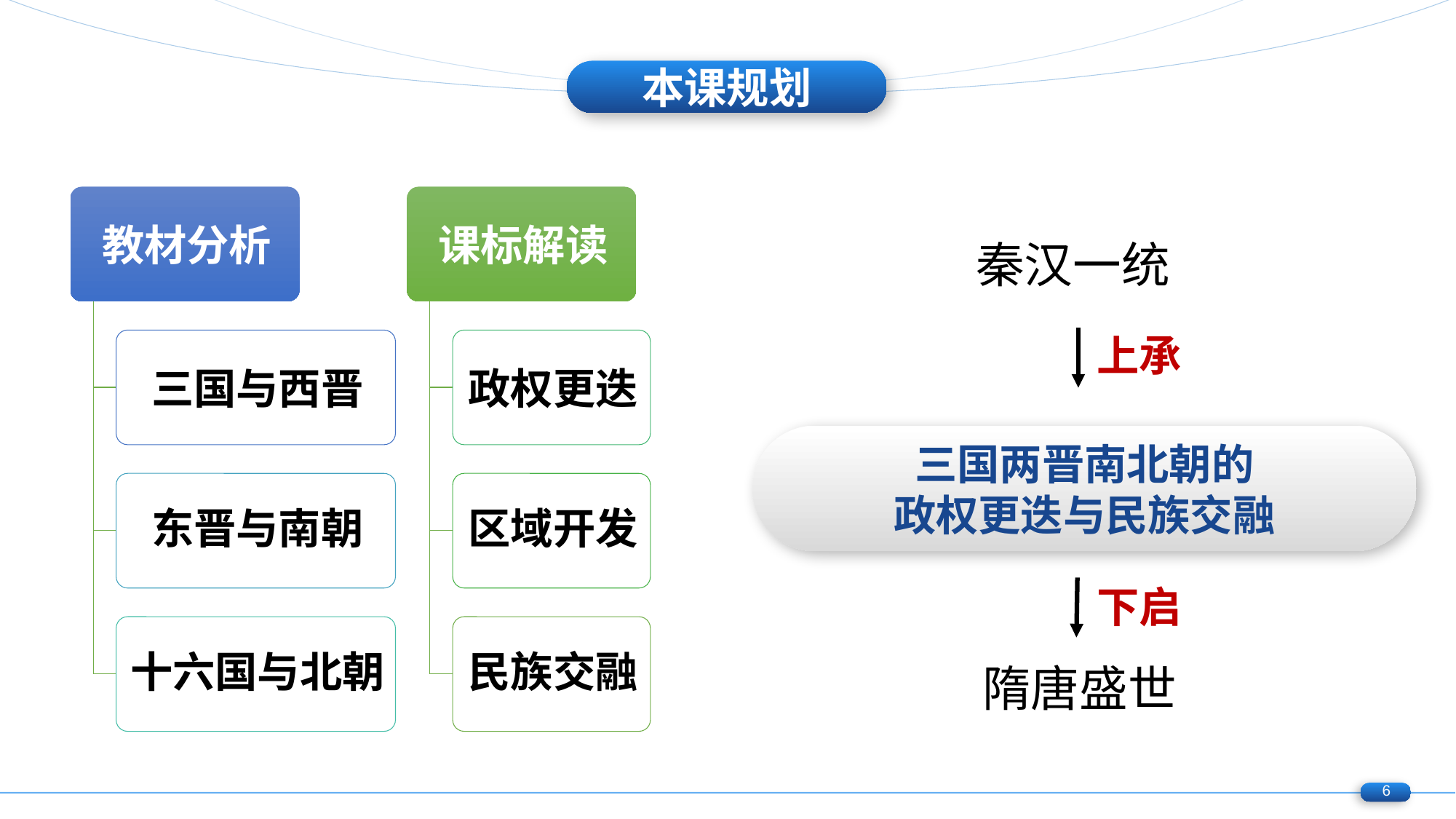

本课规划
教材分析
三国与西晋
东晋与南朝
十六国与北朝
课标解读
政权更迭
区域开发
民族交融
秦汉一统
上承
三国两晋南北朝的
政权更迭与民族交融
下启
隋唐盛世